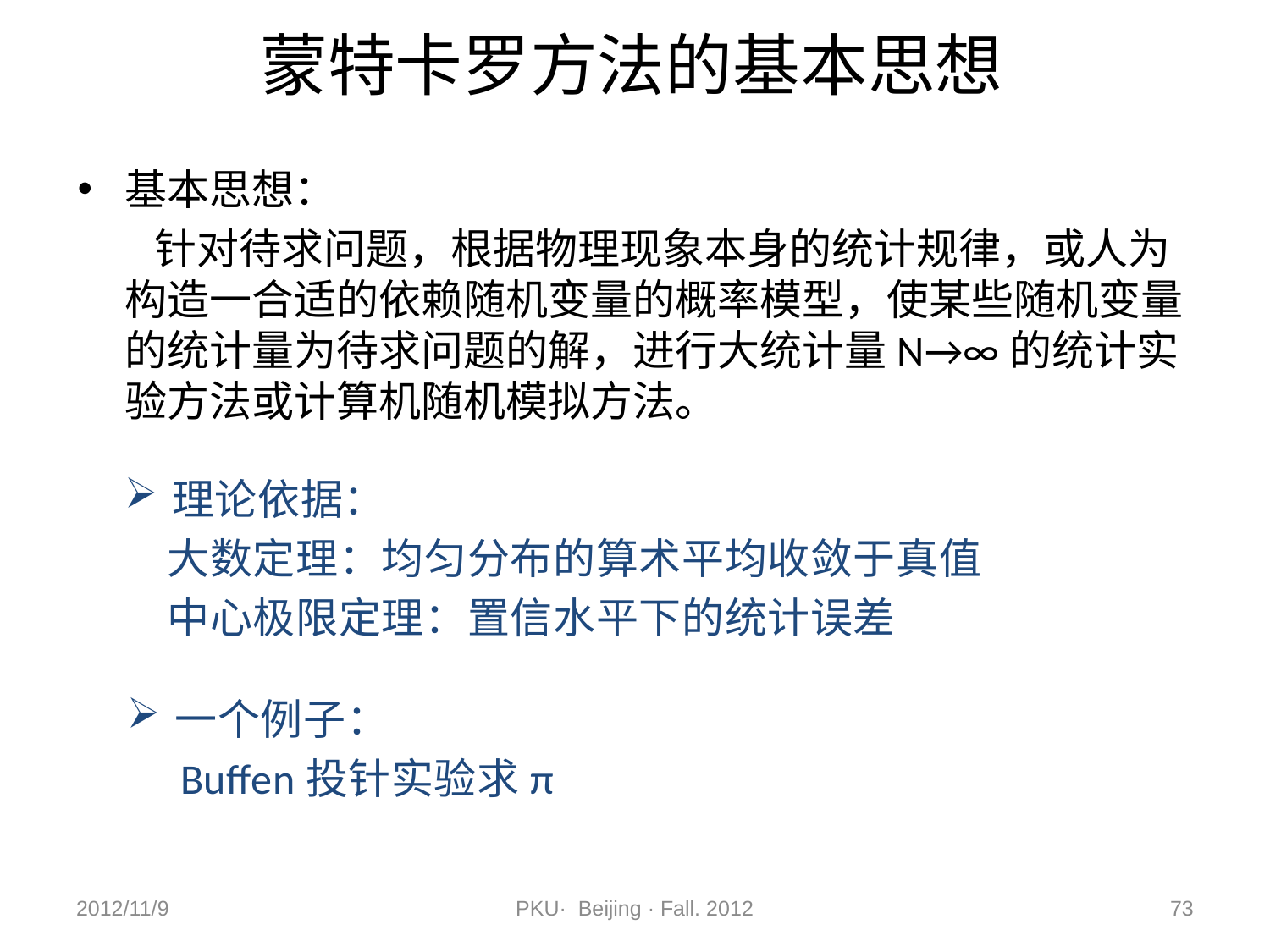

# 蒙特卡罗方法的基本思想
基本思想：
       针对待求问题，根据物理现象本身的统计规律，或人为构造一合适的依赖随机变量的概率模型，使某些随机变量的统计量为待求问题的解，进行大统计量N→∞的统计实验方法或计算机随机模拟方法。
理论依据：
　大数定理：均匀分布的算术平均收敛于真值
　中心极限定理：置信水平下的统计误差
一个例子：
　Buffen投针实验求π
2012/11/9
PKU·  Beijing · Fall. 2012
73